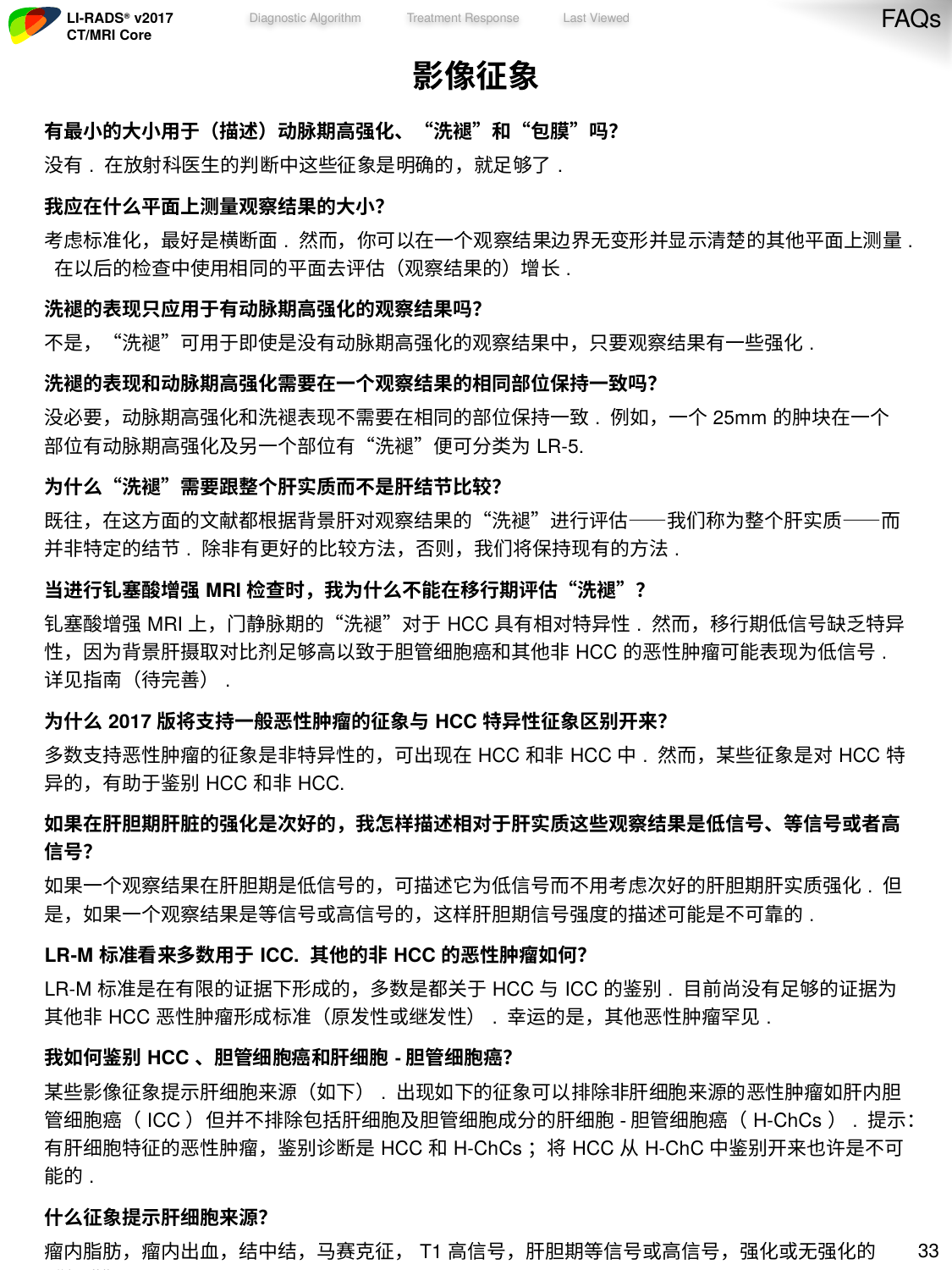

FAQs
| 影像征象 |
| --- |
| 有最小的大小用于（描述）动脉期高强化、“洗褪”和“包膜”吗？ 没有. 在放射科医生的判断中这些征象是明确的，就足够了. |
| 我应在什么平面上测量观察结果的大小？ 考虑标准化，最好是横断面. 然而，你可以在一个观察结果边界无变形并显示清楚的其他平面上测量. 在以后的检查中使用相同的平面去评估（观察结果的）增长. |
| 洗褪的表现只应用于有动脉期高强化的观察结果吗？ 不是，“洗褪”可用于即使是没有动脉期高强化的观察结果中，只要观察结果有一些强化. |
| 洗褪的表现和动脉期高强化需要在一个观察结果的相同部位保持一致吗？ 没必要，动脉期高强化和洗褪表现不需要在相同的部位保持一致. 例如，一个25mm的肿块在一个部位有动脉期高强化及另一个部位有“洗褪”便可分类为LR-5. |
| 为什么“洗褪”需要跟整个肝实质而不是肝结节比较？ 既往，在这方面的文献都根据背景肝对观察结果的“洗褪”进行评估——我们称为整个肝实质——而并非特定的结节. 除非有更好的比较方法，否则，我们将保持现有的方法. |
| 当进行钆塞酸增强MRI检查时，我为什么不能在移行期评估“洗褪”？ 钆塞酸增强MRI上，门静脉期的“洗褪”对于HCC具有相对特异性. 然而，移行期低信号缺乏特异性，因为背景肝摄取对比剂足够高以致于胆管细胞癌和其他非HCC的恶性肿瘤可能表现为低信号. 详见指南（待完善）. |
| 为什么2017版将支持一般恶性肿瘤的征象与HCC特异性征象区别开来？ 多数支持恶性肿瘤的征象是非特异性的，可出现在HCC和非HCC中. 然而，某些征象是对HCC特异的，有助于鉴别HCC和非HCC. |
| 如果在肝胆期肝脏的强化是次好的，我怎样描述相对于肝实质这些观察结果是低信号、等信号或者高信号？ 如果一个观察结果在肝胆期是低信号的，可描述它为低信号而不用考虑次好的肝胆期肝实质强化. 但是，如果一个观察结果是等信号或高信号的，这样肝胆期信号强度的描述可能是不可靠的. |
| LR-M标准看来多数用于ICC. 其他的非HCC的恶性肿瘤如何？ LR-M标准是在有限的证据下形成的，多数是都关于HCC与ICC的鉴别. 目前尚没有足够的证据为其他非HCC恶性肿瘤形成标准（原发性或继发性）. 幸运的是，其他恶性肿瘤罕见. |
| 我如何鉴别HCC、胆管细胞癌和肝细胞-胆管细胞癌？ 某些影像征象提示肝细胞来源（如下）. 出现如下的征象可以排除非肝细胞来源的恶性肿瘤如肝内胆管细胞癌（ICC）但并不排除包括肝细胞及胆管细胞成分的肝细胞-胆管细胞癌（H-ChCs）. 提示：有肝细胞特征的恶性肿瘤，鉴别诊断是HCC和H-ChCs；将HCC从H-ChC中鉴别开来也许是不可能的. |
| 什么征象提示肝细胞来源？ 瘤内脂肪，瘤内出血，结中结，马赛克征，T1高信号，肝胆期等信号或高信号，强化或无强化的“包膜”. |
33